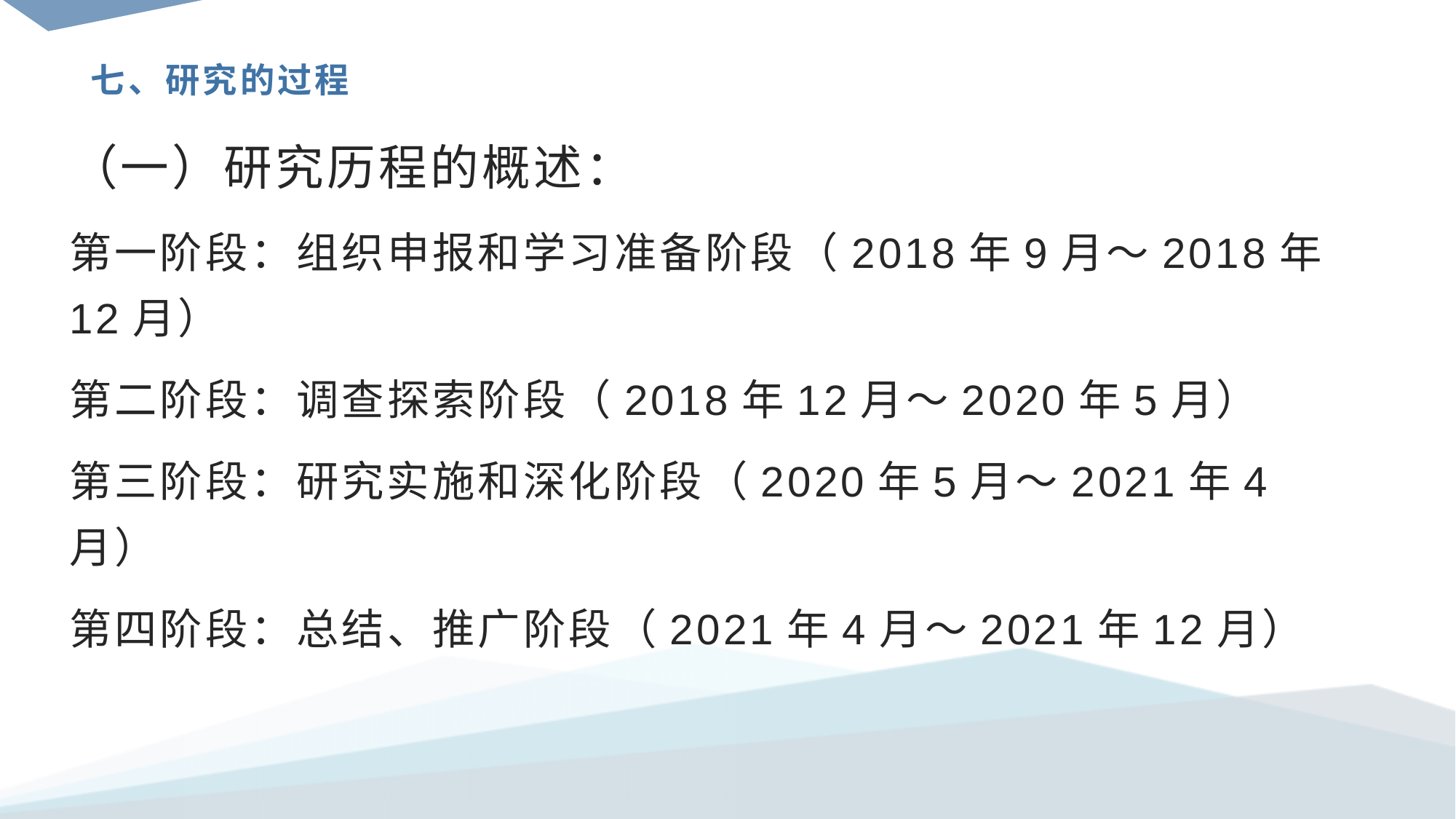

# 七、研究的过程
（一）研究历程的概述：
第一阶段：组织申报和学习准备阶段（2018年9月～2018年12月）
第二阶段：调查探索阶段（2018年12月～2020年5月）
第三阶段：研究实施和深化阶段（2020年5月～2021年4月）
第四阶段：总结、推广阶段（2021年4月～2021年12月）